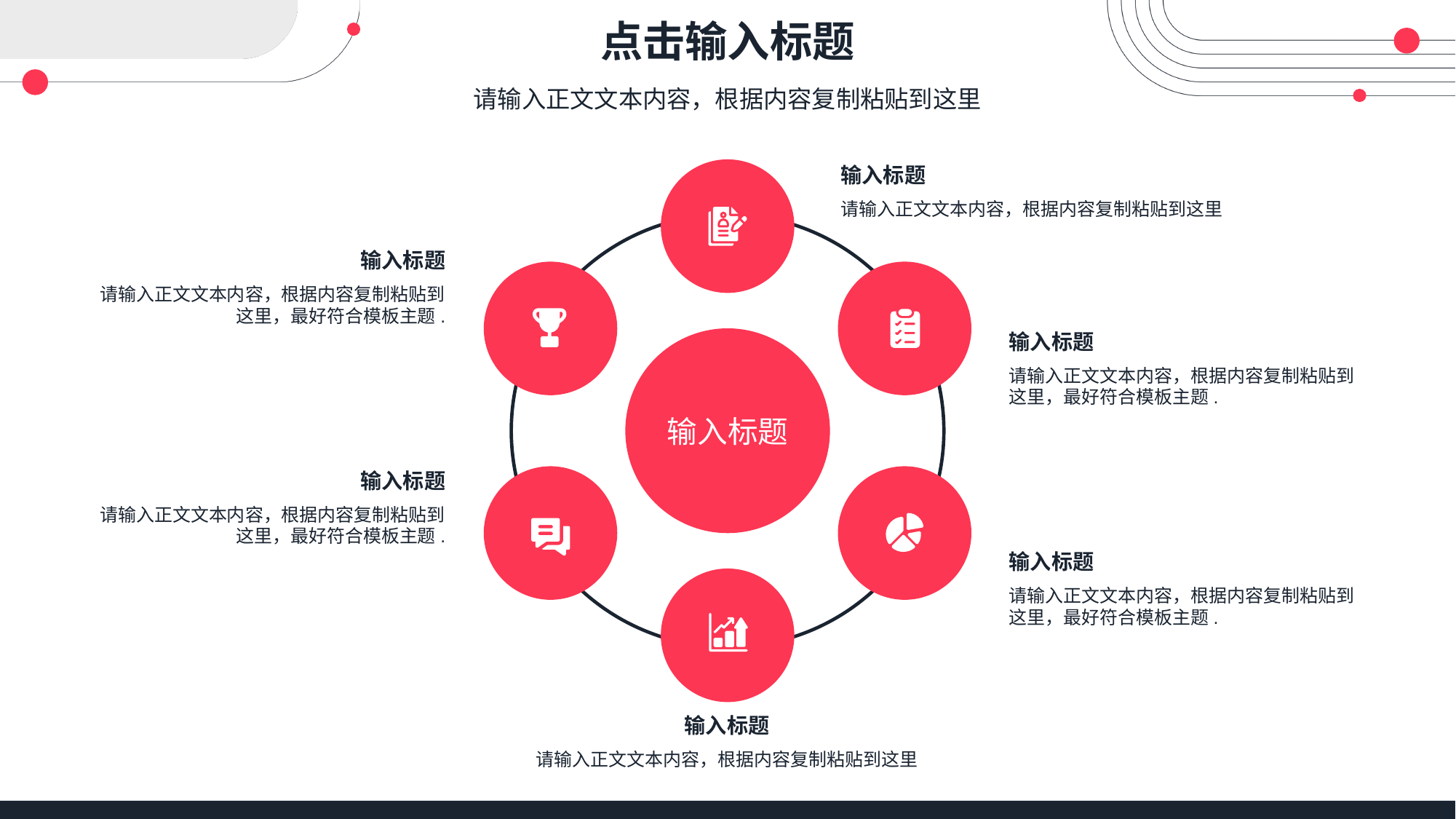

点击输入标题
请输入正文文本内容，根据内容复制粘贴到这里
输入标题

请输入正文文本内容，根据内容复制粘贴到这里

输入标题

请输入正文文本内容，根据内容复制粘贴到这里，最好符合模板主题.

输入标题
输入标题
请输入正文文本内容，根据内容复制粘贴到这里，最好符合模板主题.
输入标题

请输入正文文本内容，根据内容复制粘贴到这里，最好符合模板主题.

输入标题

请输入正文文本内容，根据内容复制粘贴到这里，最好符合模板主题.

输入标题
请输入正文文本内容，根据内容复制粘贴到这里